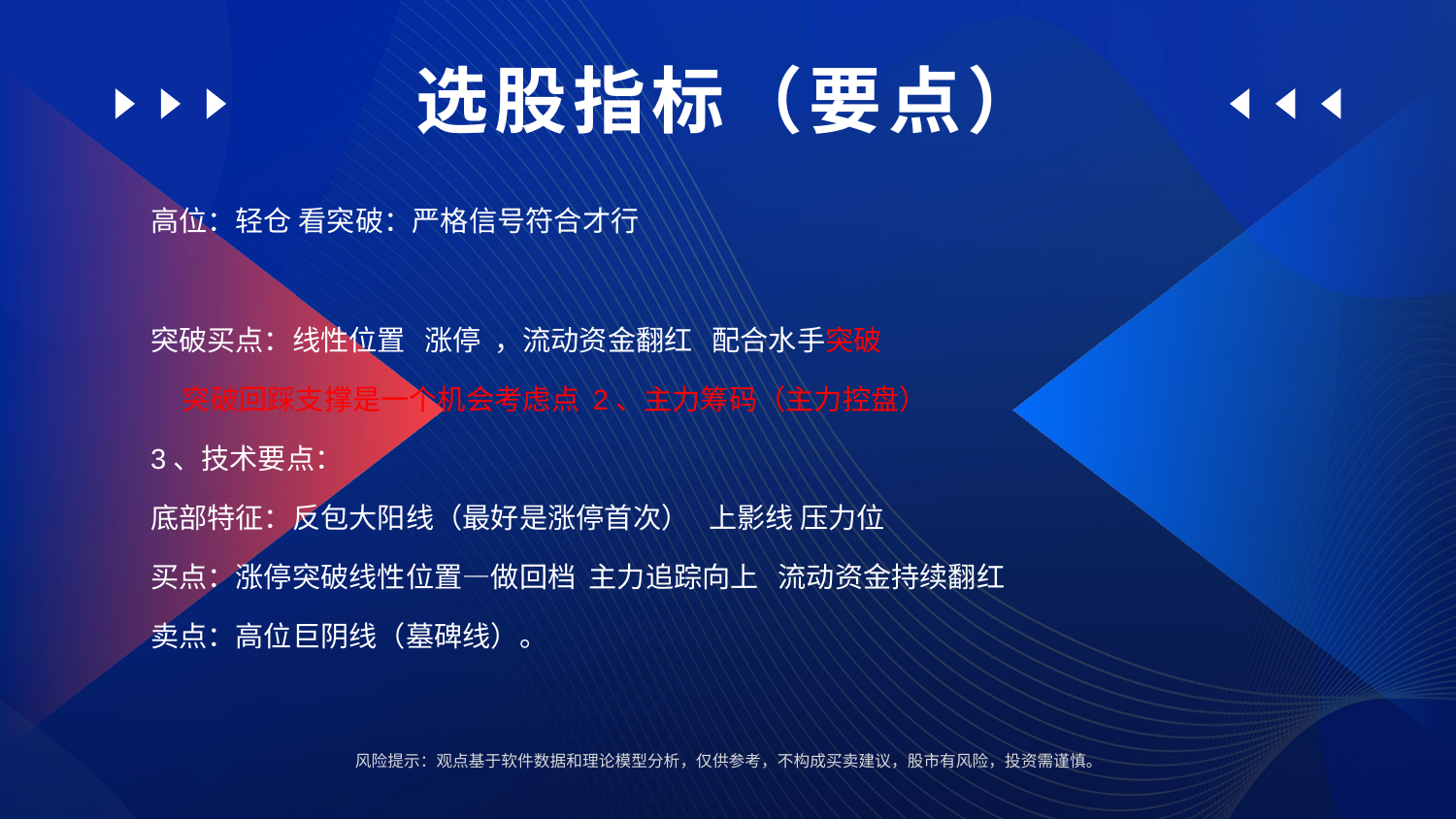

选股指标（要点）

高位：轻仓 看突破：严格信号符合才行

突破买点：线性位置   涨停  ，流动资金翻红   配合水手突破
    突破回踩支撑是一个机会考虑点 2、主力筹码（主力控盘）
3、技术要点：
底部特征：反包大阳线（最好是涨停首次）   上影线 压力位
买点：涨停突破线性位置—做回档  主力追踪向上   流动资金持续翻红
卖点：高位巨阴线（墓碑线）。

               如果投资有技巧，就是严格遵循前面的技巧。